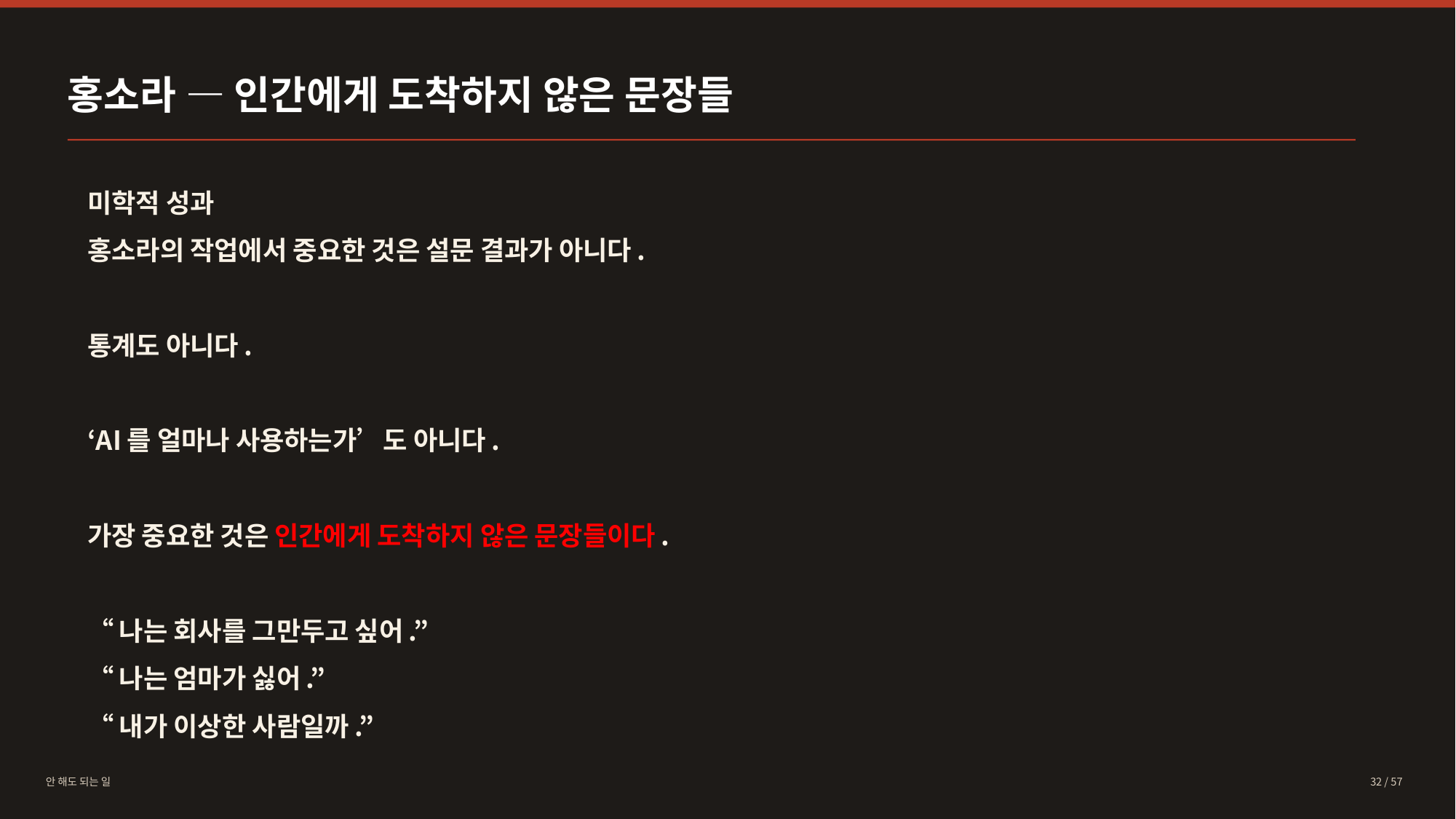

홍소라 — 인간에게 도착하지 않은 문장들

미학적 성과
홍소라의 작업에서 중요한 것은 설문 결과가 아니다.

통계도 아니다.

‘AI를 얼마나 사용하는가’도 아니다.

가장 중요한 것은 인간에게 도착하지 않은 문장들이다.

“나는 회사를 그만두고 싶어.”
“나는 엄마가 싫어.”
“내가 이상한 사람일까.”
안 해도 되는 일
32 / 57